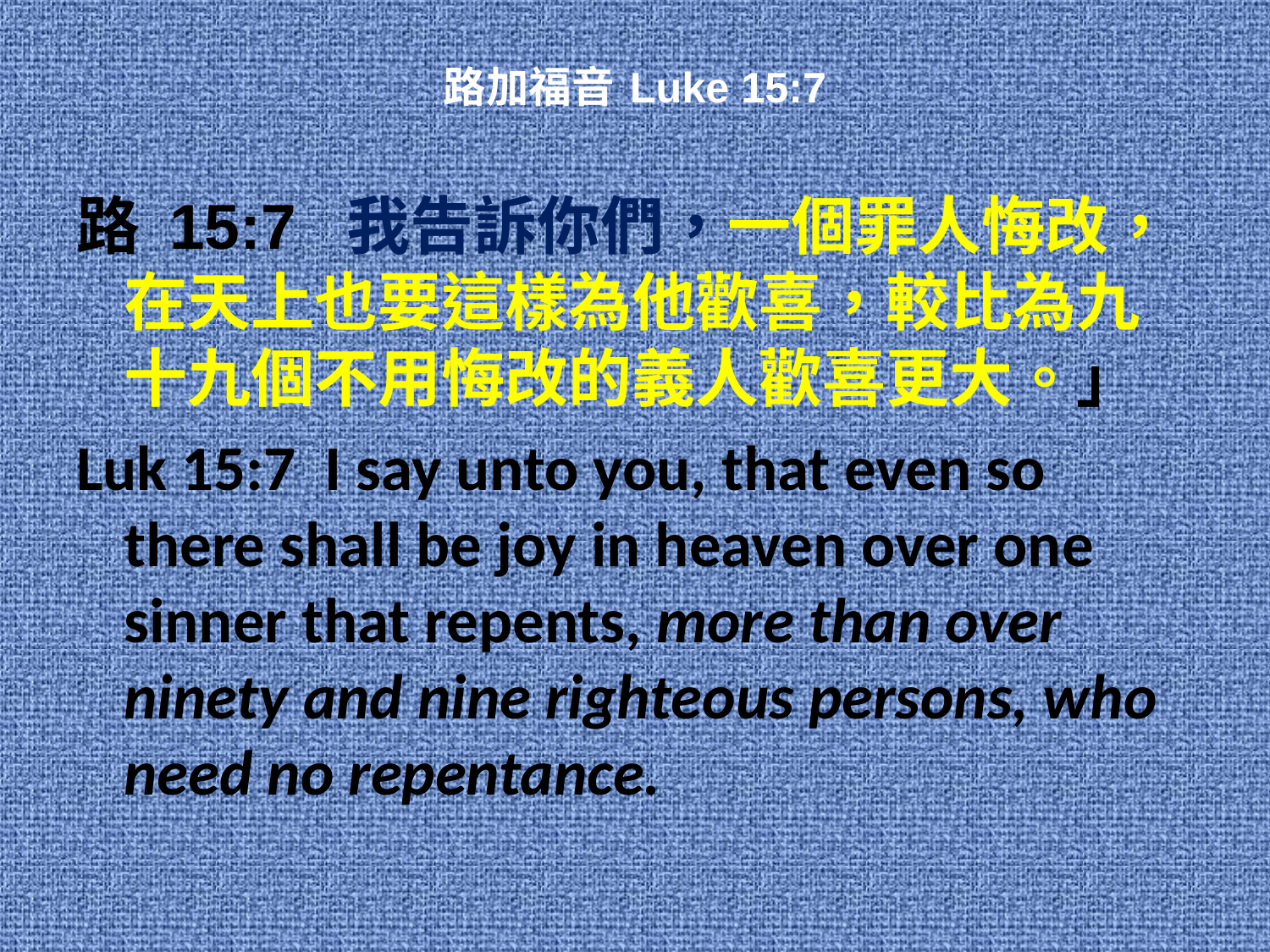

# 路加福音 Luke 15:7
路 15:7  我告訴你們，一個罪人悔改，在天上也要這樣為他歡喜，較比為九十九個不用悔改的義人歡喜更大。」
Luk 15:7  I say unto you, that even so there shall be joy in heaven over one sinner that repents, more than over ninety and nine righteous persons, who need no repentance.